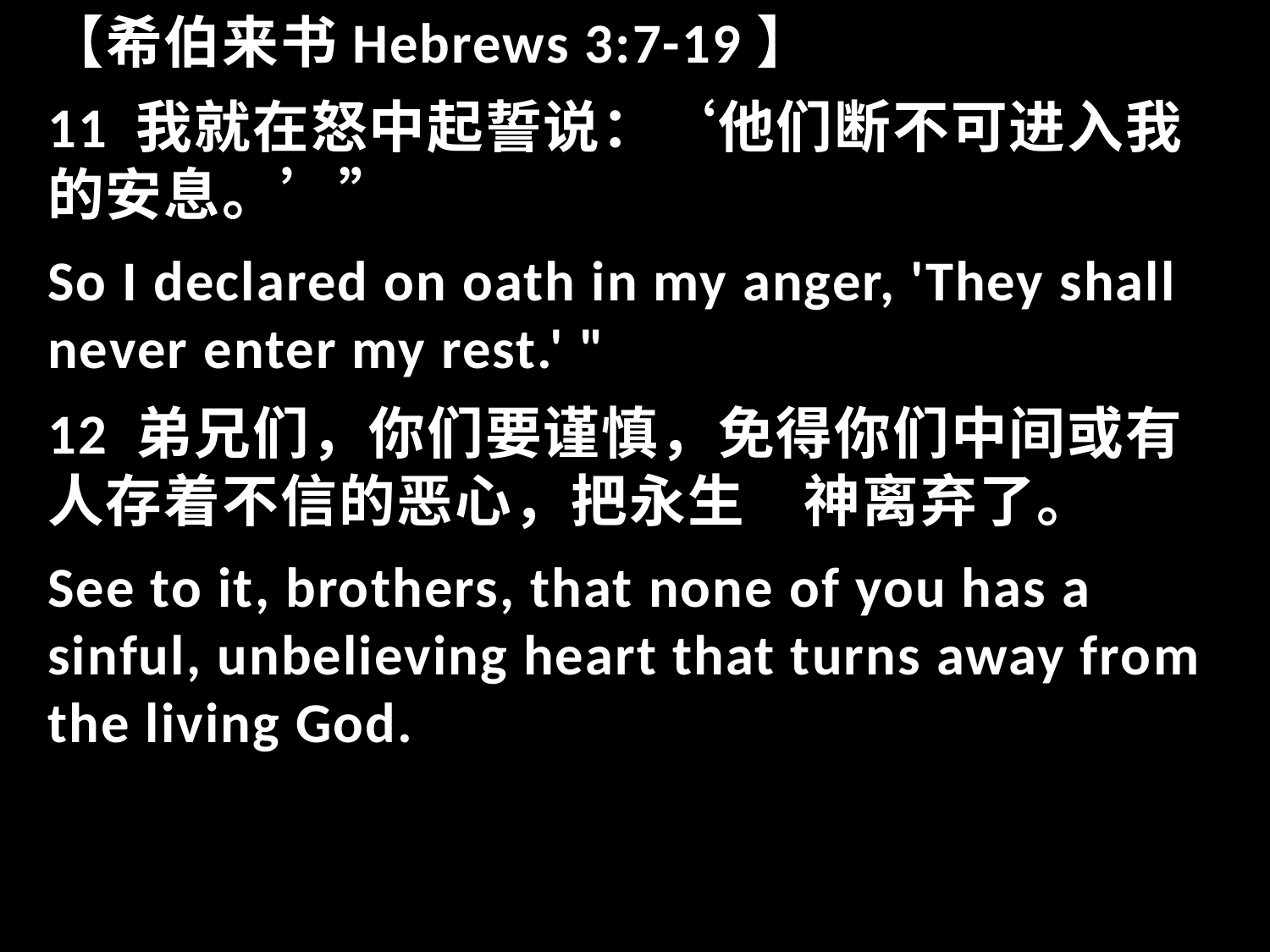

【希伯来书Hebrews 3:7-19】
11 我就在怒中起誓说：‘他们断不可进入我的安息。’”
So I declared on oath in my anger, 'They shall never enter my rest.' "
12 弟兄们，你们要谨慎，免得你们中间或有人存着不信的恶心，把永生　神离弃了。
See to it, brothers, that none of you has a sinful, unbelieving heart that turns away from the living God.